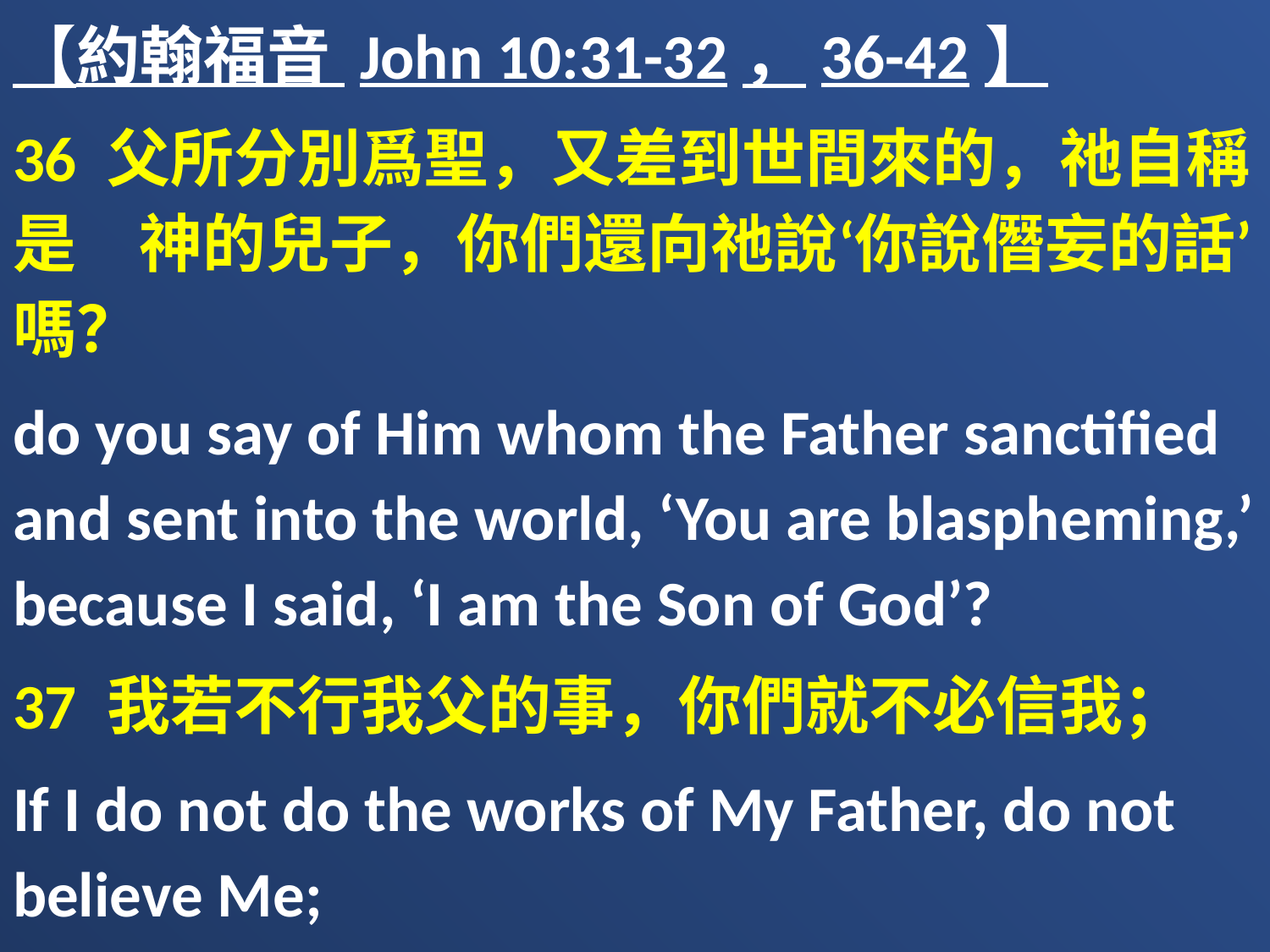

【約翰福音 John 10:31-32，36-42】
36 父所分別爲聖，又差到世間來的，祂自稱是　神的兒子，你們還向祂說‘你說僭妄的話’嗎？
do you say of Him whom the Father sanctified and sent into the world, ‘You are blaspheming,’ because I said, ‘I am the Son of God’?
37 我若不行我父的事，你們就不必信我；
If I do not do the works of My Father, do not believe Me;